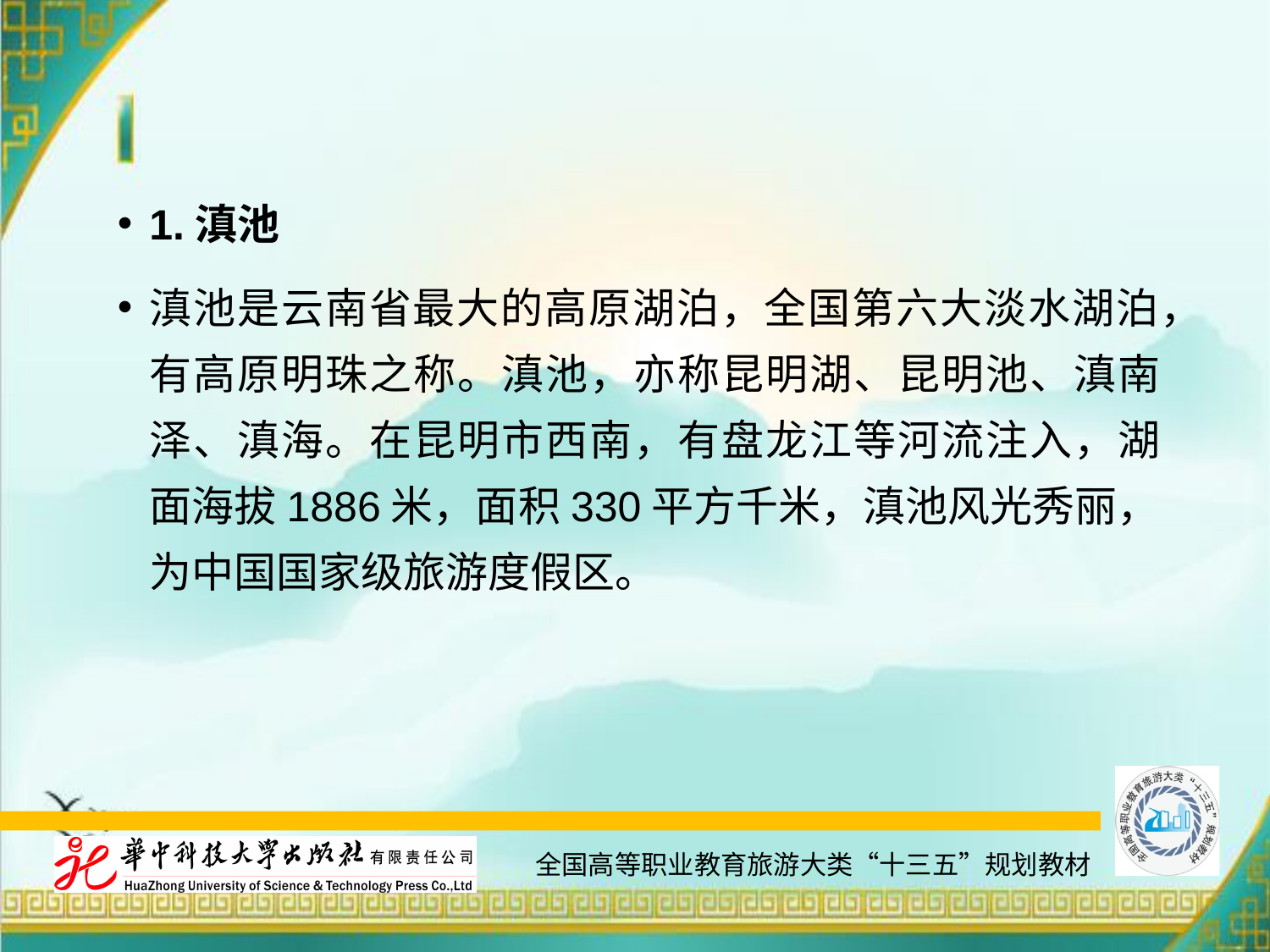

#
1.滇池
滇池是云南省最大的高原湖泊，全国第六大淡水湖泊，有高原明珠之称。滇池，亦称昆明湖、昆明池、滇南泽、滇海。在昆明市西南，有盘龙江等河流注入，湖面海拔1886米，面积330平方千米，滇池风光秀丽，为中国国家级旅游度假区。